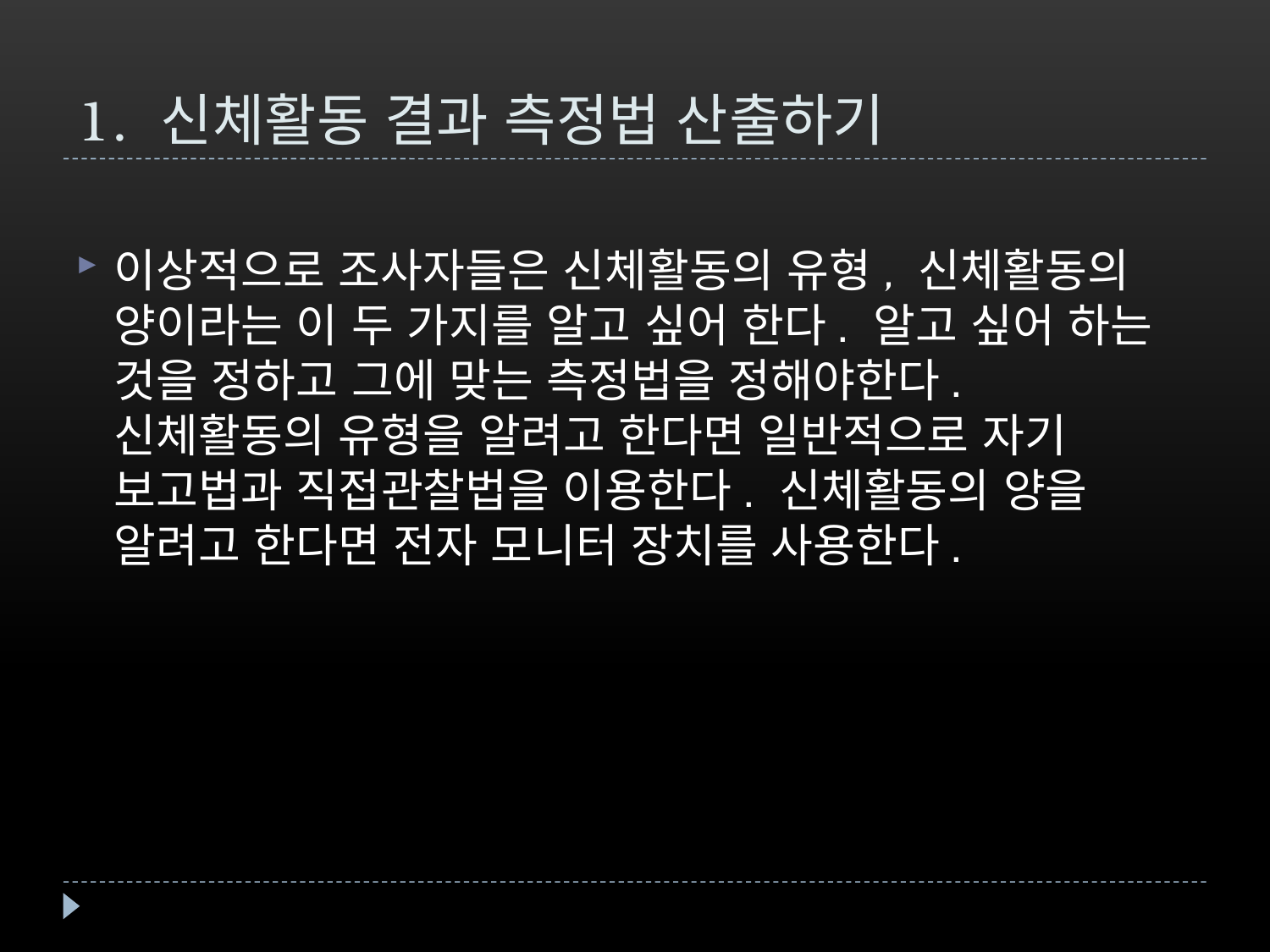

# 1. 신체활동 결과 측정법 산출하기

이상적으로 조사자들은 신체활동의 유형, 신체활동의 양이라는 이 두 가지를 알고 싶어 한다. 알고 싶어 하는 것을 정하고 그에 맞는 측정법을 정해야한다. 신체활동의 유형을 알려고 한다면 일반적으로 자기 보고법과 직접관찰법을 이용한다. 신체활동의 양을 알려고 한다면 전자 모니터 장치를 사용한다.